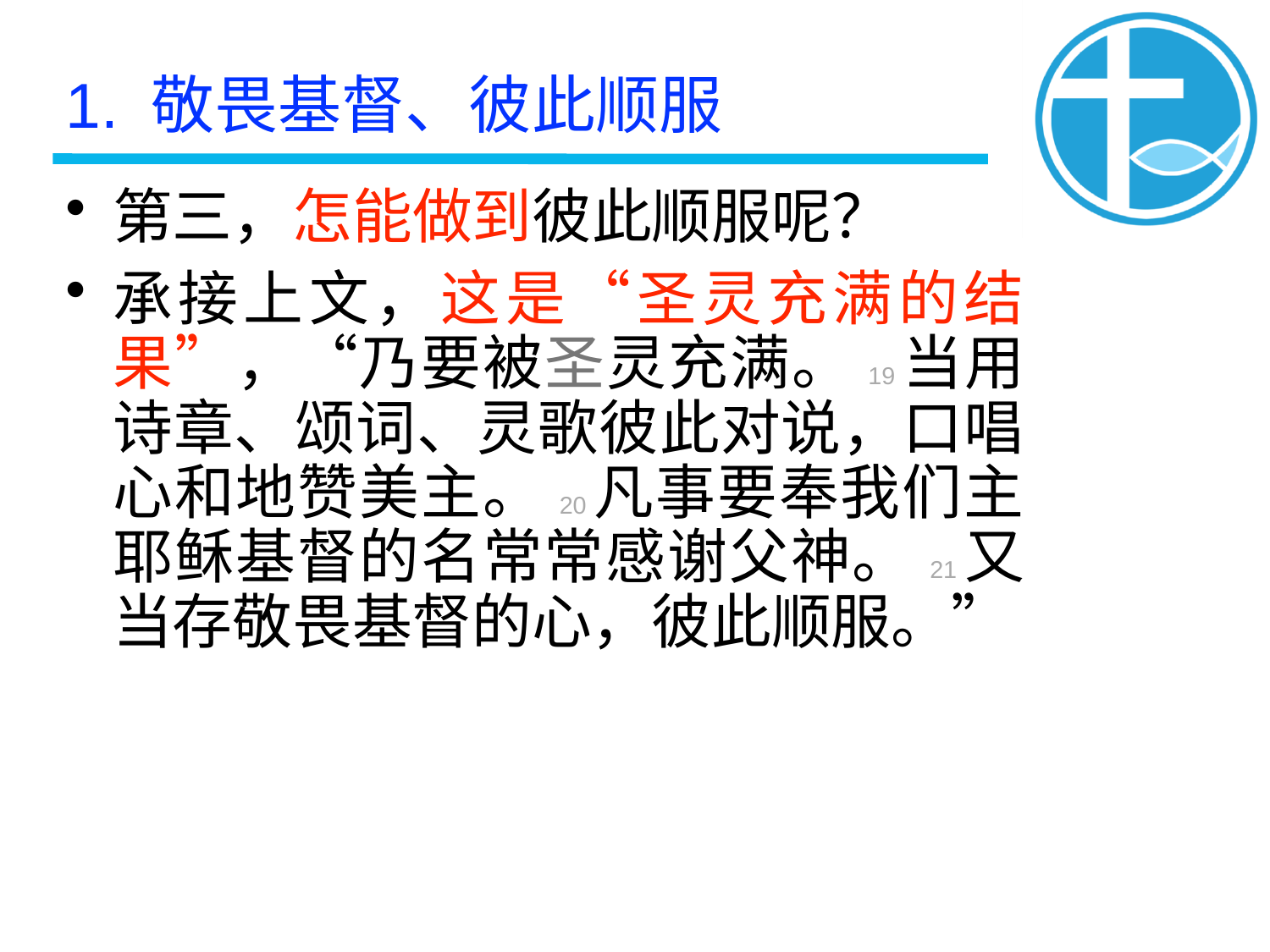

1. 敬畏基督、彼此顺服
第三，怎能做到彼此顺服呢？
承接上文，这是“圣灵充满的结果”，“乃要被圣灵充满。19当用诗章、颂词、灵歌彼此对说，口唱心和地赞美主。20凡事要奉我们主耶稣基督的名常常感谢父神。21又当存敬畏基督的心，彼此顺服。”